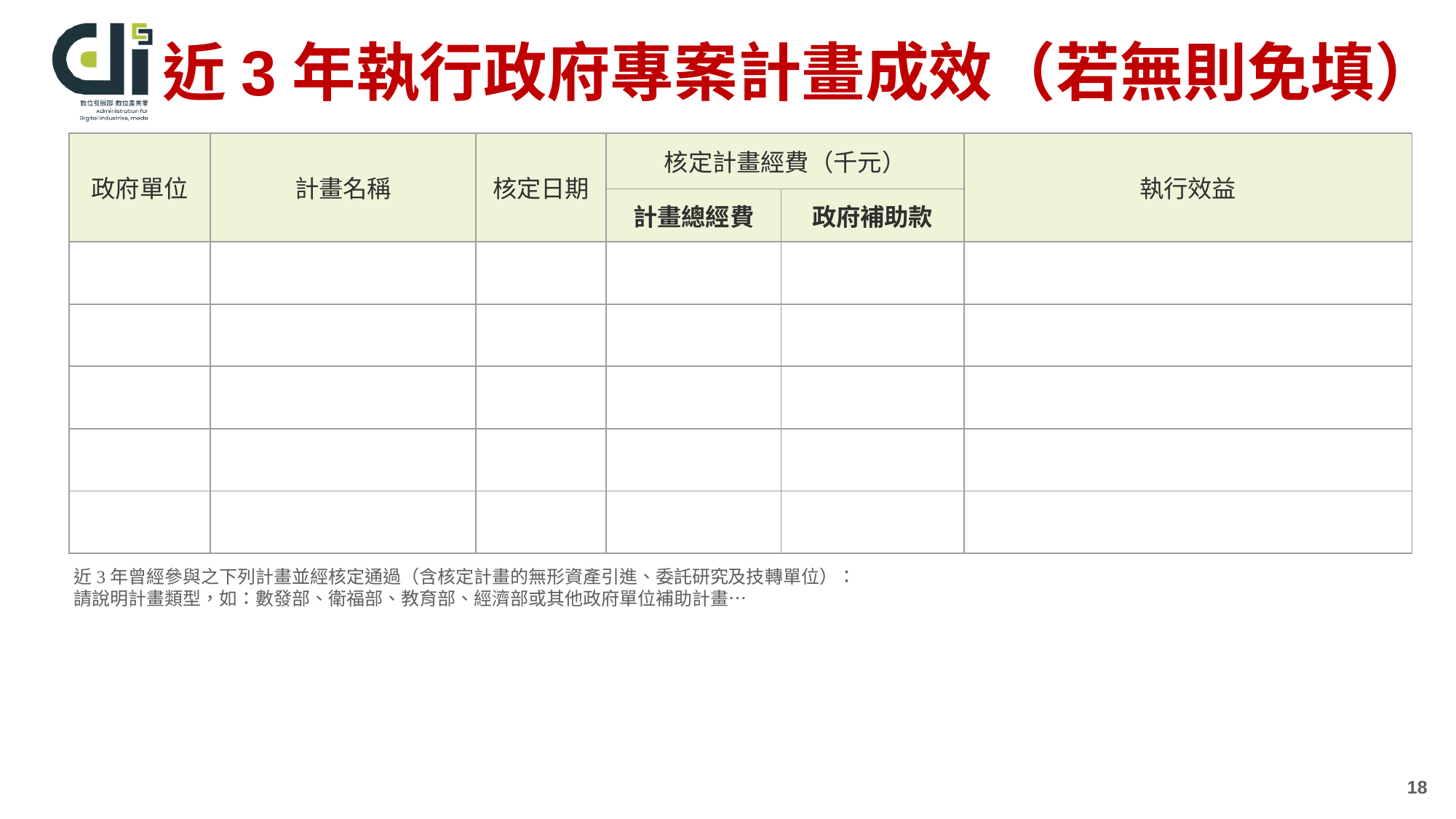

# 近3年執行政府專案計畫成效（若無則免填）
| 政府單位 | 計畫名稱 | 核定日期 | 核定計畫經費（千元） |  | 執行效益 |
| --- | --- | --- | --- | --- | --- |
|  |  |  | 計畫總經費 | 政府補助款 |  |
|  |  |  |  |  |  |
|  |  |  |  |  |  |
|  |  |  |  |  |  |
|  |  |  |  |  |  |
|  |  |  |  |  |  |
近3年曾經參與之下列計畫並經核定通過（含核定計畫的無形資產引進、委託研究及技轉單位）：
請說明計畫類型，如：數發部、衛福部、教育部、經濟部或其他政府單位補助計畫…
18